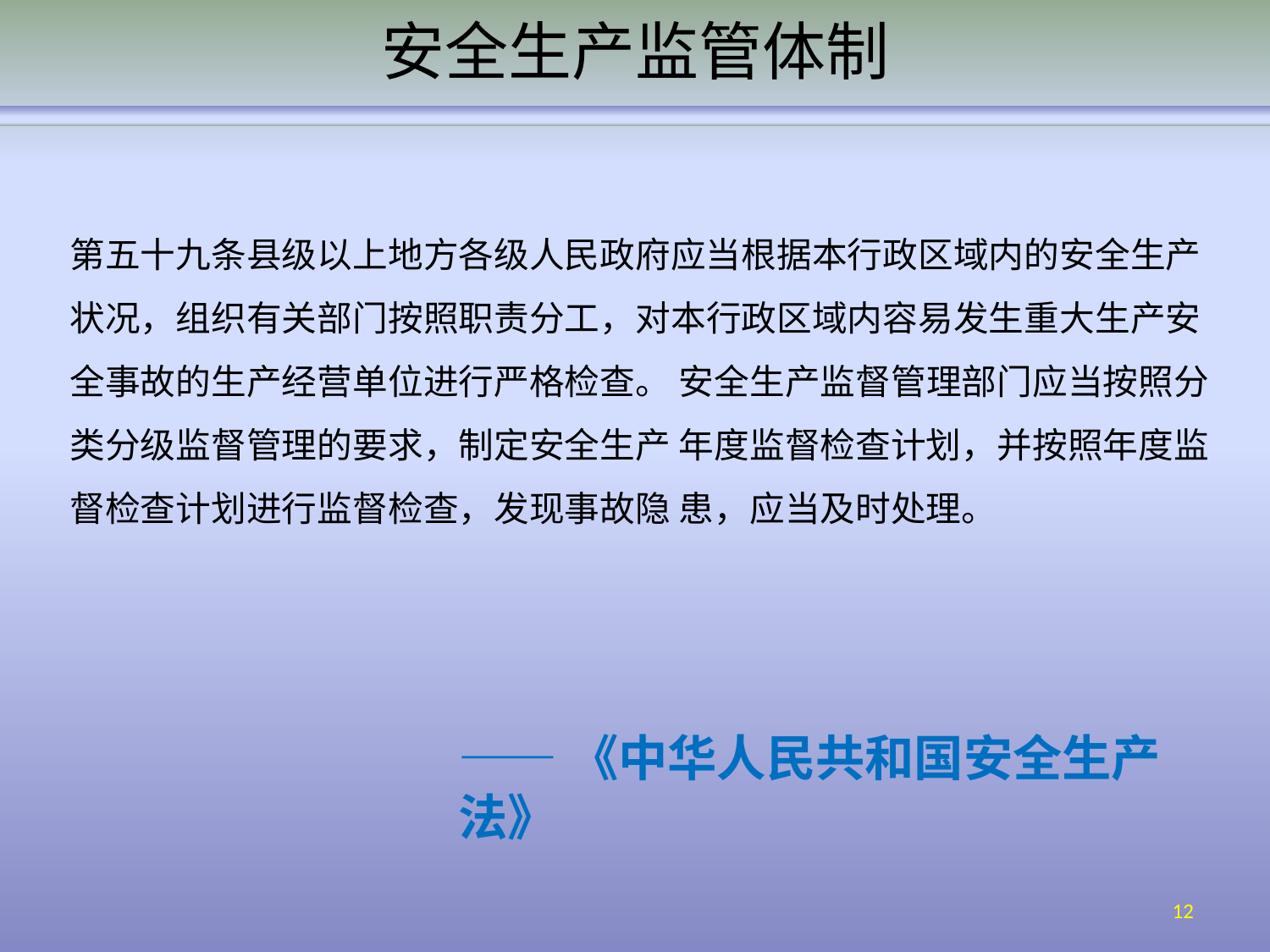

# 安全生产监管体制
第五十九条县级以上地方各级人民政府应当根据本行政区域内的安全生产 状况，组织有关部门按照职责分工，对本行政区域内容易发生重大生产安 全事故的生产经营单位进行严格检查。 安全生产监督管理部门应当按照分类分级监督管理的要求，制定安全生产 年度监督检查计划，并按照年度监督检查计划进行监督检查，发现事故隐 患，应当及时处理。
——《中华人民共和国安全生产法》
12